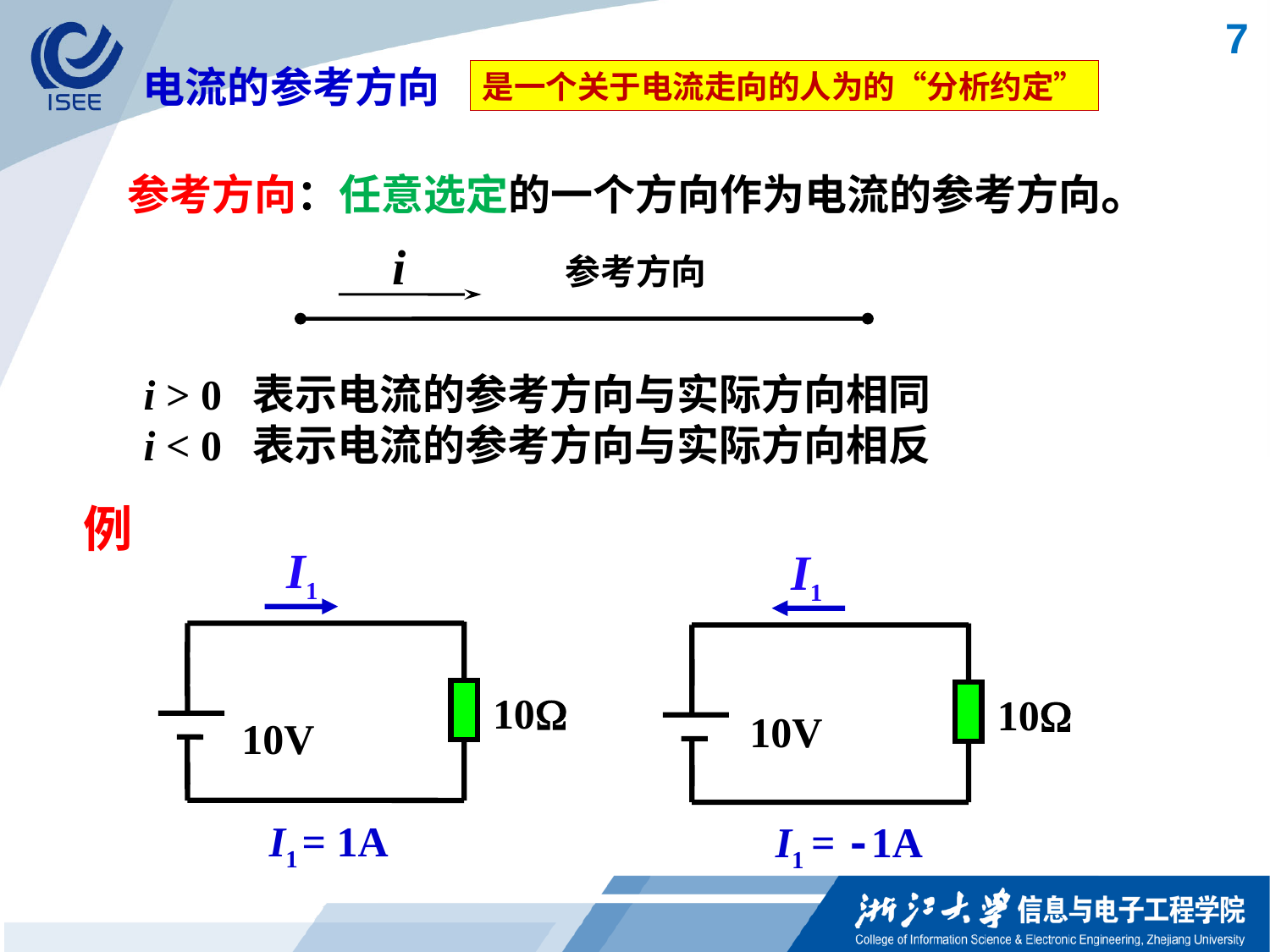

7
电流的参考方向
是一个关于电流走向的人为的“分析约定”
参考方向：任意选定的一个方向作为电流的参考方向。
i            参考方向

i > 0  表示电流的参考方向与实际方向相同
i < 0  表示电流的参考方向与实际方向相反
例
I1

10Ω
10V

I1

10Ω
10V

I1 = 1A
I1 = -1A